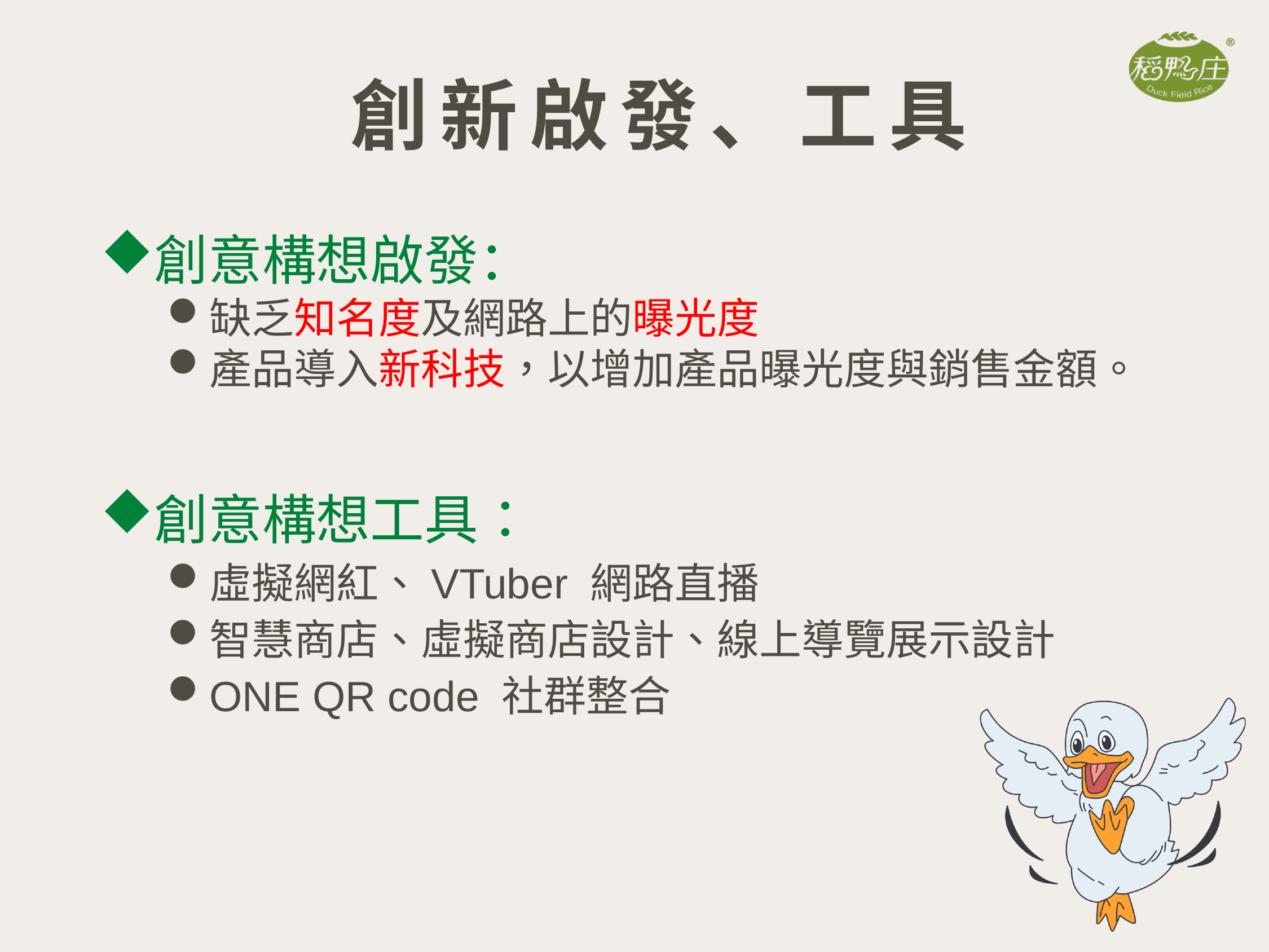

創新啟發、工具

創意構想啟發：
缺乏知名度及網路上的曝光度
產品導入新科技，以增加產品曝光度與銷售金額。

創意構想工具：
虛擬網紅、VTuber 網路直播
智慧商店、虛擬商店設計、線上導覽展示設計
ONE QR code 社群整合